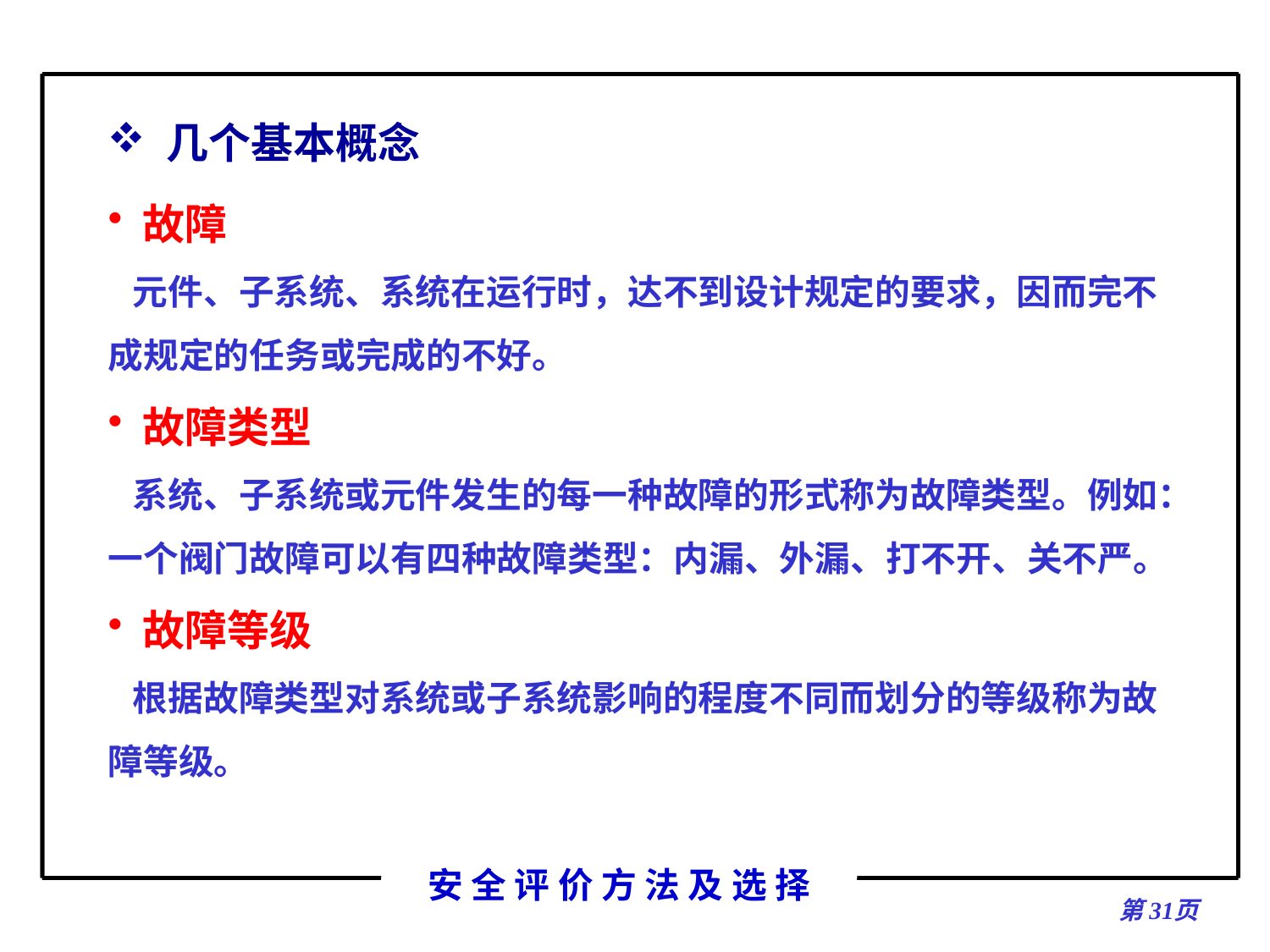

几个基本概念
 故障
  元件、子系统、系统在运行时，达不到设计规定的要求，因而完不成规定的任务或完成的不好。
 故障类型
  系统、子系统或元件发生的每一种故障的形式称为故障类型。例如：一个阀门故障可以有四种故障类型：内漏、外漏、打不开、关不严。
 故障等级
  根据故障类型对系统或子系统影响的程度不同而划分的等级称为故障等级。

第31页